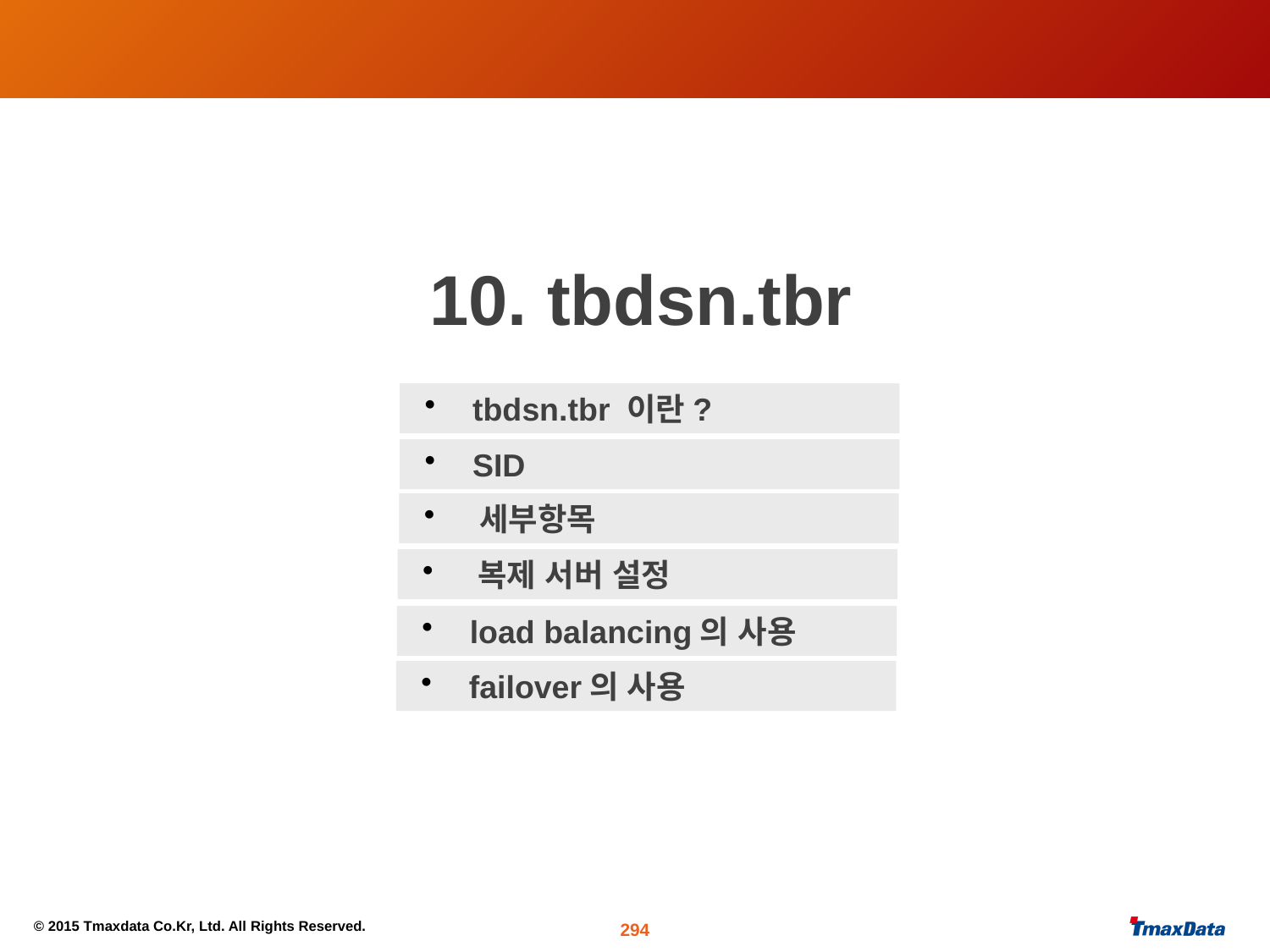

#
10. tbdsn.tbr
  tbdsn.tbr 이란?
  SID
  세부항목
  복제 서버 설정
  load balancing의 사용
  failover의 사용